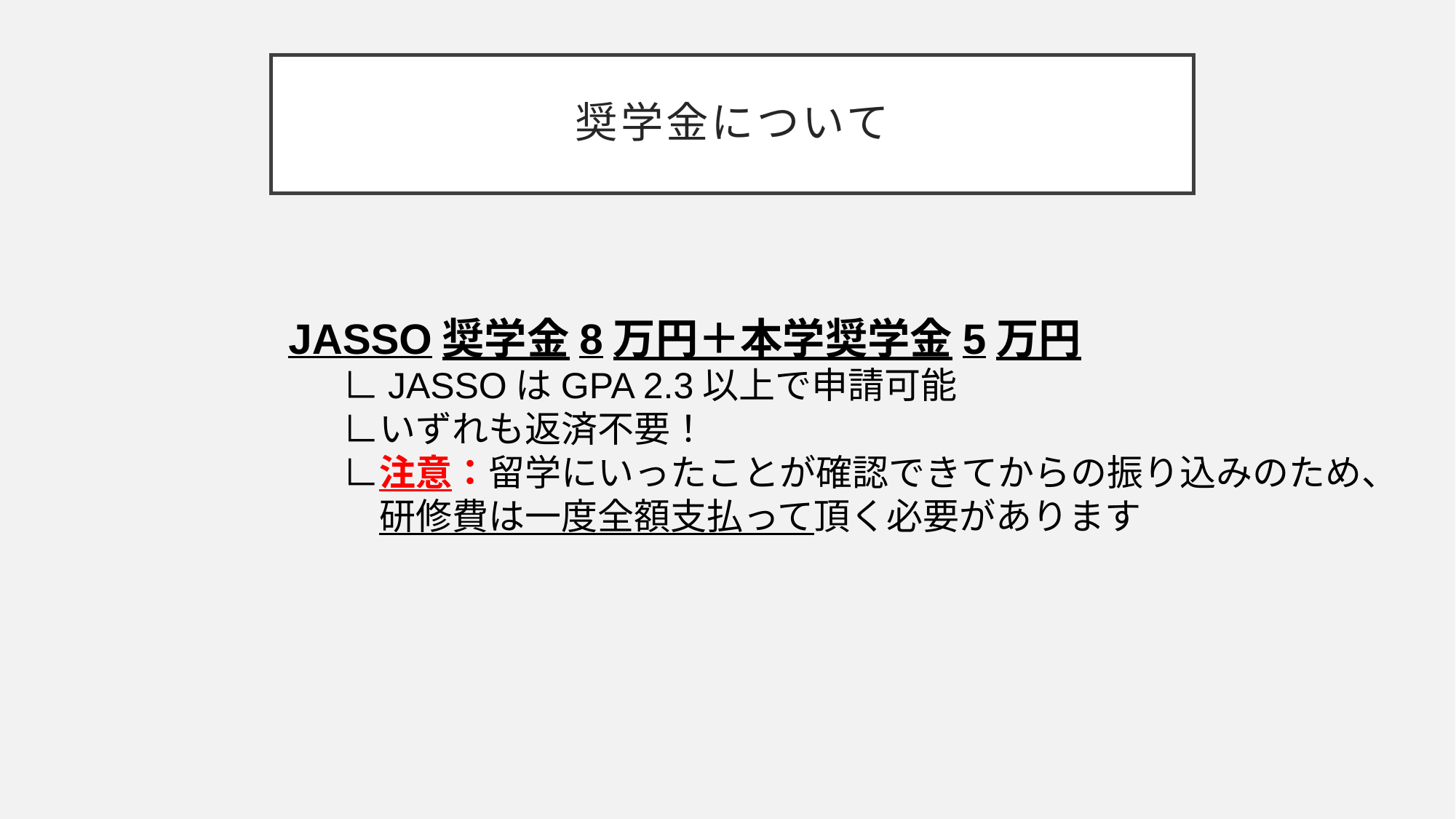

# 奨学金について
JASSO奨学金8万円＋本学奨学金5万円
　 ∟JASSOはGPA 2.3以上で申請可能
　 ∟いずれも返済不要！
　 ∟注意：留学にいったことが確認できてからの振り込みのため、
　 　研修費は一度全額支払って頂く必要があります